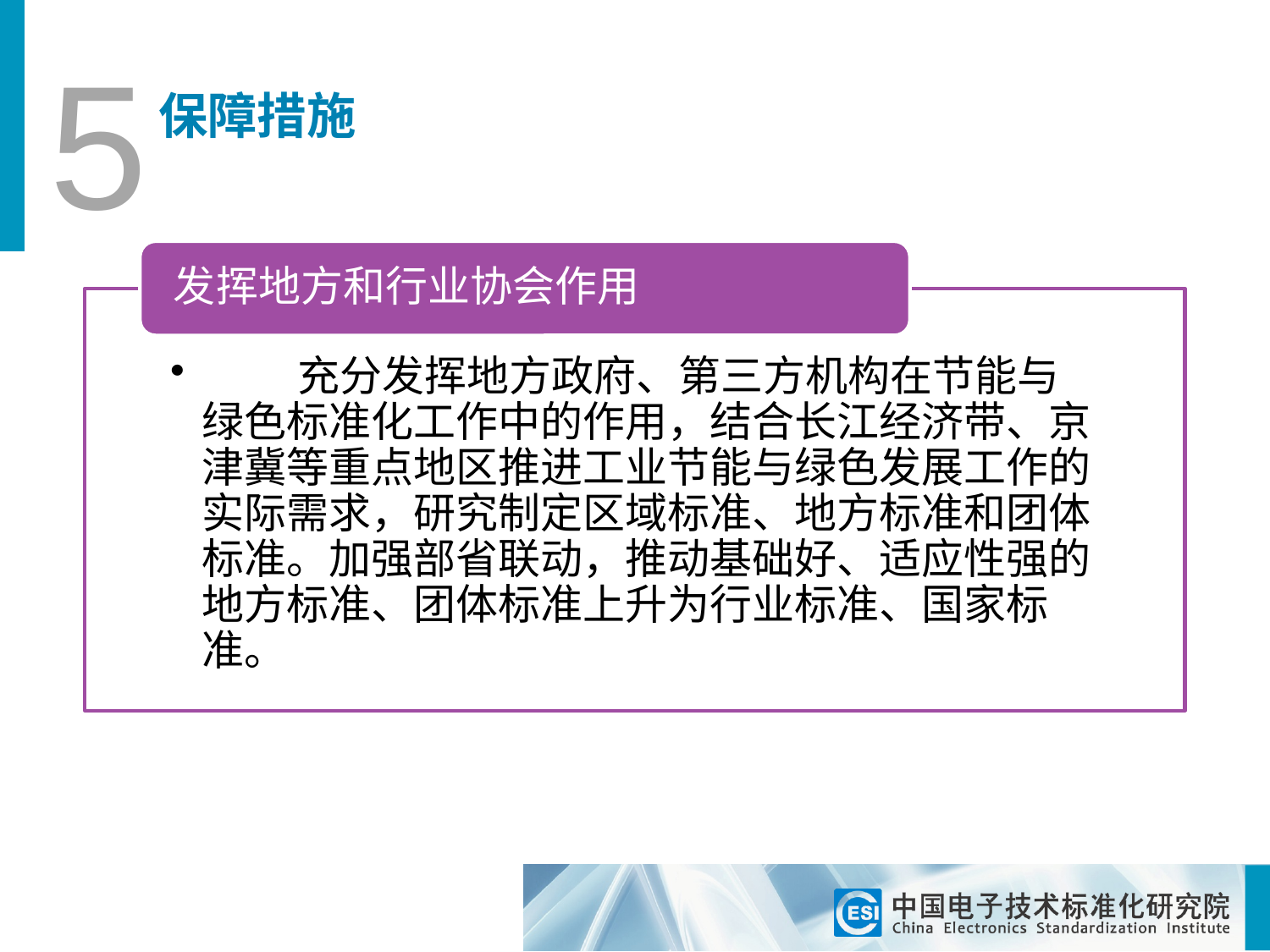

5
保障措施

发挥地方和行业协会作用

         充分发挥地方政府、第三方机构在节能与绿色标准化工作中的作用，结合长江经济带、京津冀等重点地区推进工业节能与绿色发展工作的实际需求，研究制定区域标准、地方标准和团体标准。加强部省联动，推动基础好、适应性强的地方标准、团体标准上升为行业标准、国家标准。